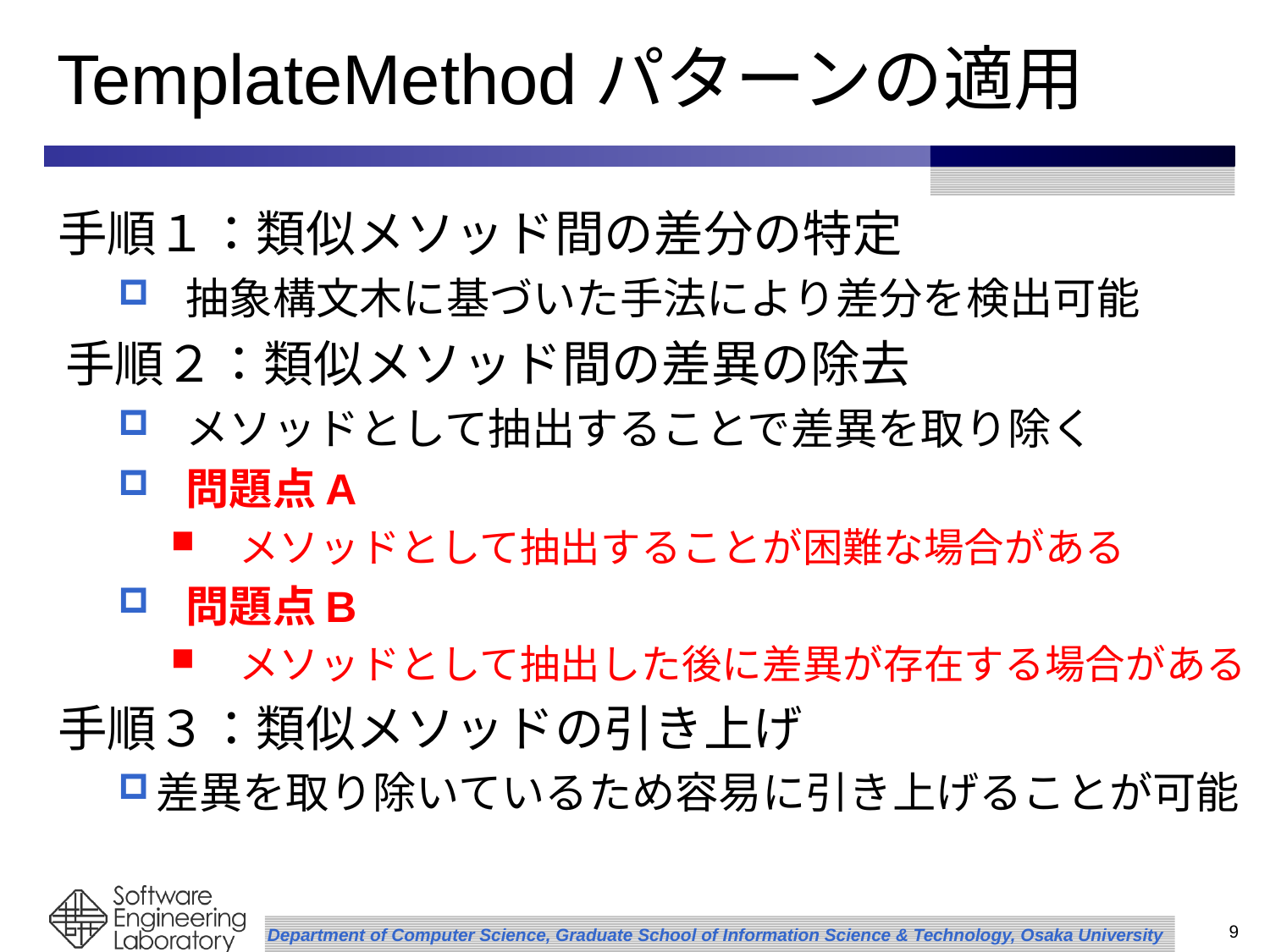

# TemplateMethodパターンの適用
手順１：類似メソッド間の差分の特定
抽象構文木に基づいた手法により差分を検出可能
手順２：類似メソッド間の差異の除去
メソッドとして抽出することで差異を取り除く
問題点A
メソッドとして抽出することが困難な場合がある
問題点B
メソッドとして抽出した後に差異が存在する場合がある
手順３：類似メソッドの引き上げ
差異を取り除いているため容易に引き上げることが可能
9